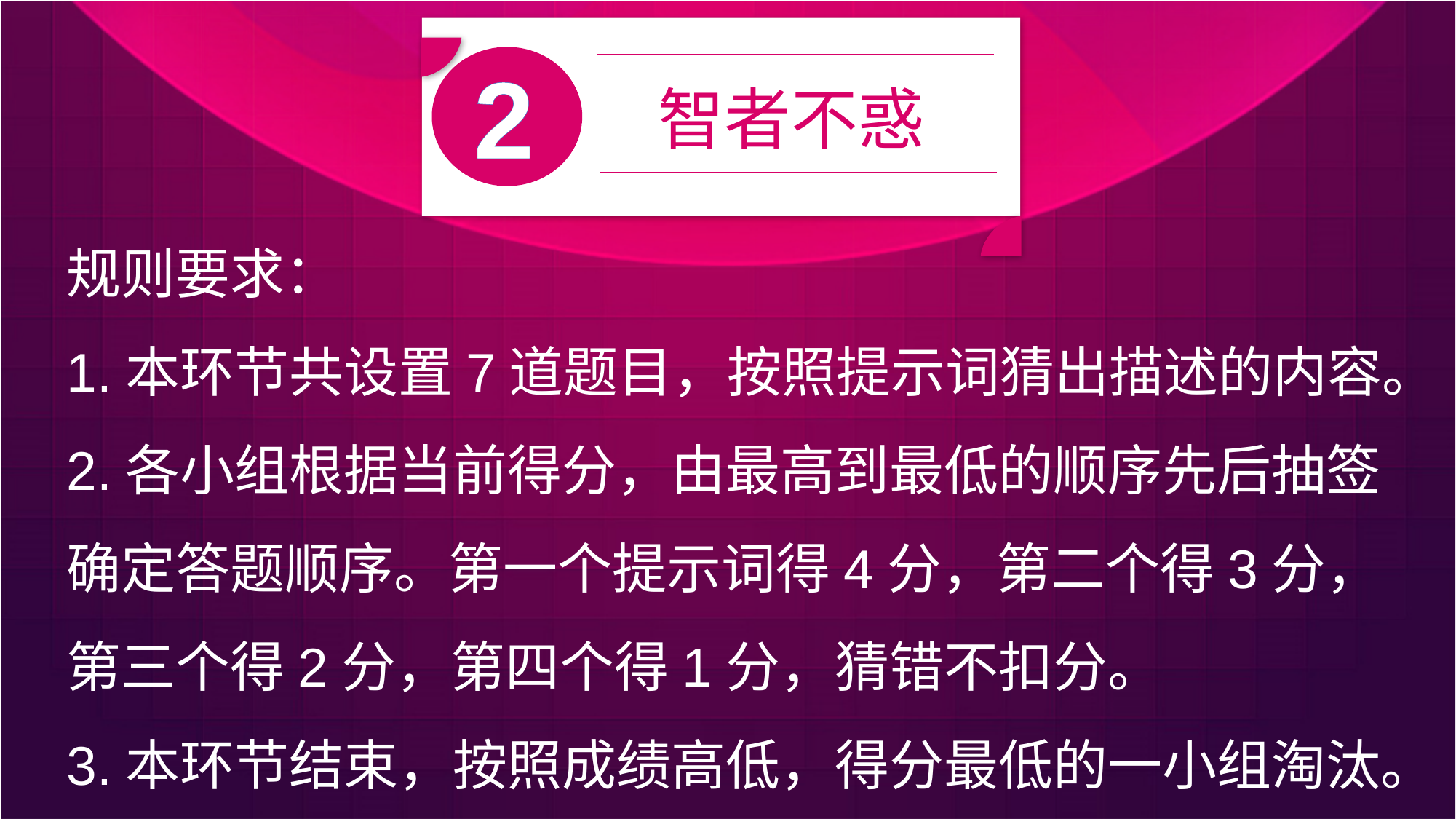

智者不惑

2
规则要求：
1.本环节共设置7道题目，按照提示词猜出描述的内容。
2.各小组根据当前得分，由最高到最低的顺序先后抽签确定答题顺序。第一个提示词得4分，第二个得3分，第三个得2分，第四个得1分，猜错不扣分。
3.本环节结束，按照成绩高低，得分最低的一小组淘汰。